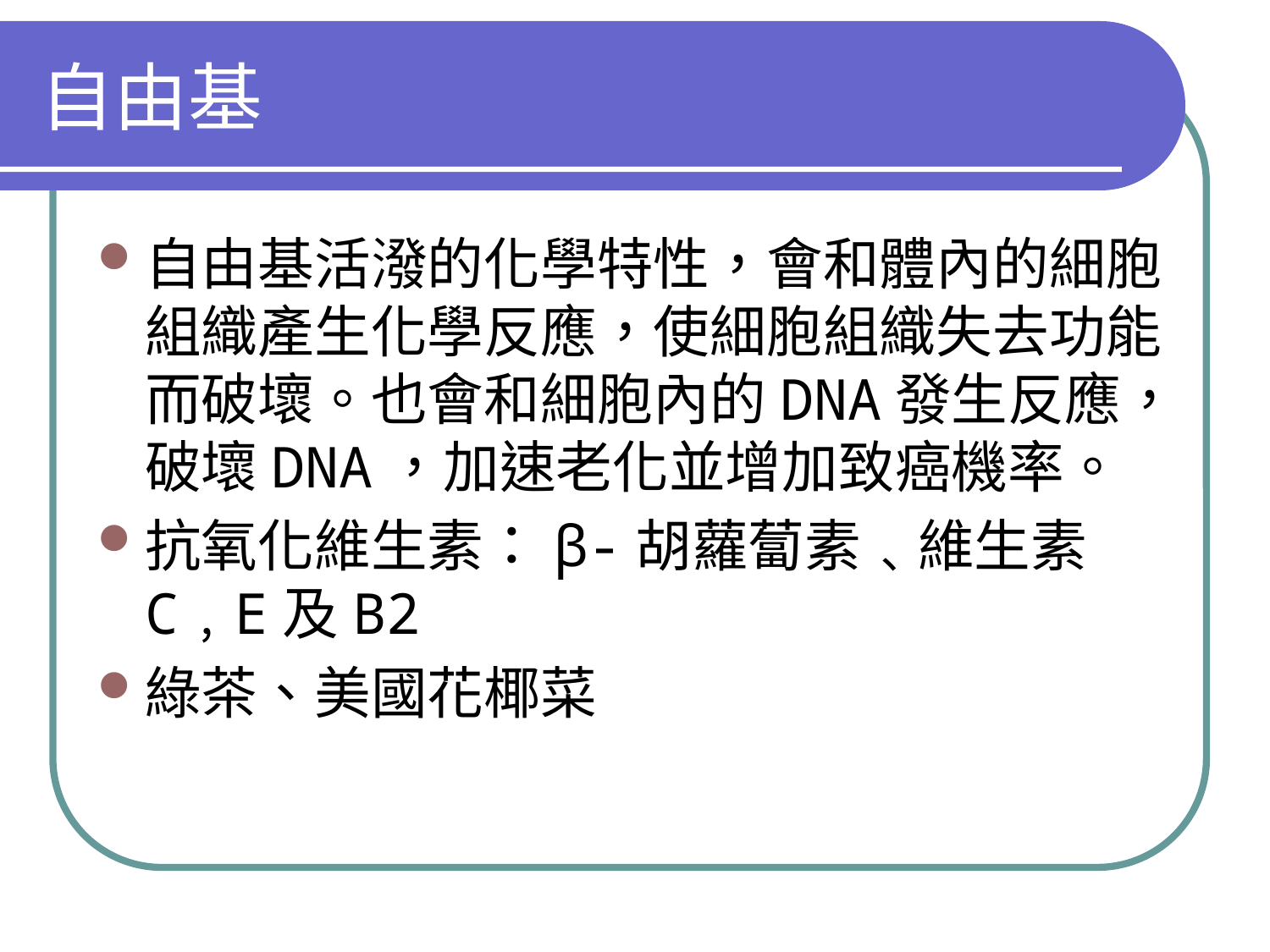

# 自由基
自由基活潑的化學特性，會和體內的細胞組織產生化學反應，使細胞組織失去功能而破壞。也會和細胞內的DNA發生反應，破壞DNA，加速老化並增加致癌機率。
抗氧化維生素：β-胡蘿蔔素﹑維生素C﹐E及B2
綠茶、美國花椰菜